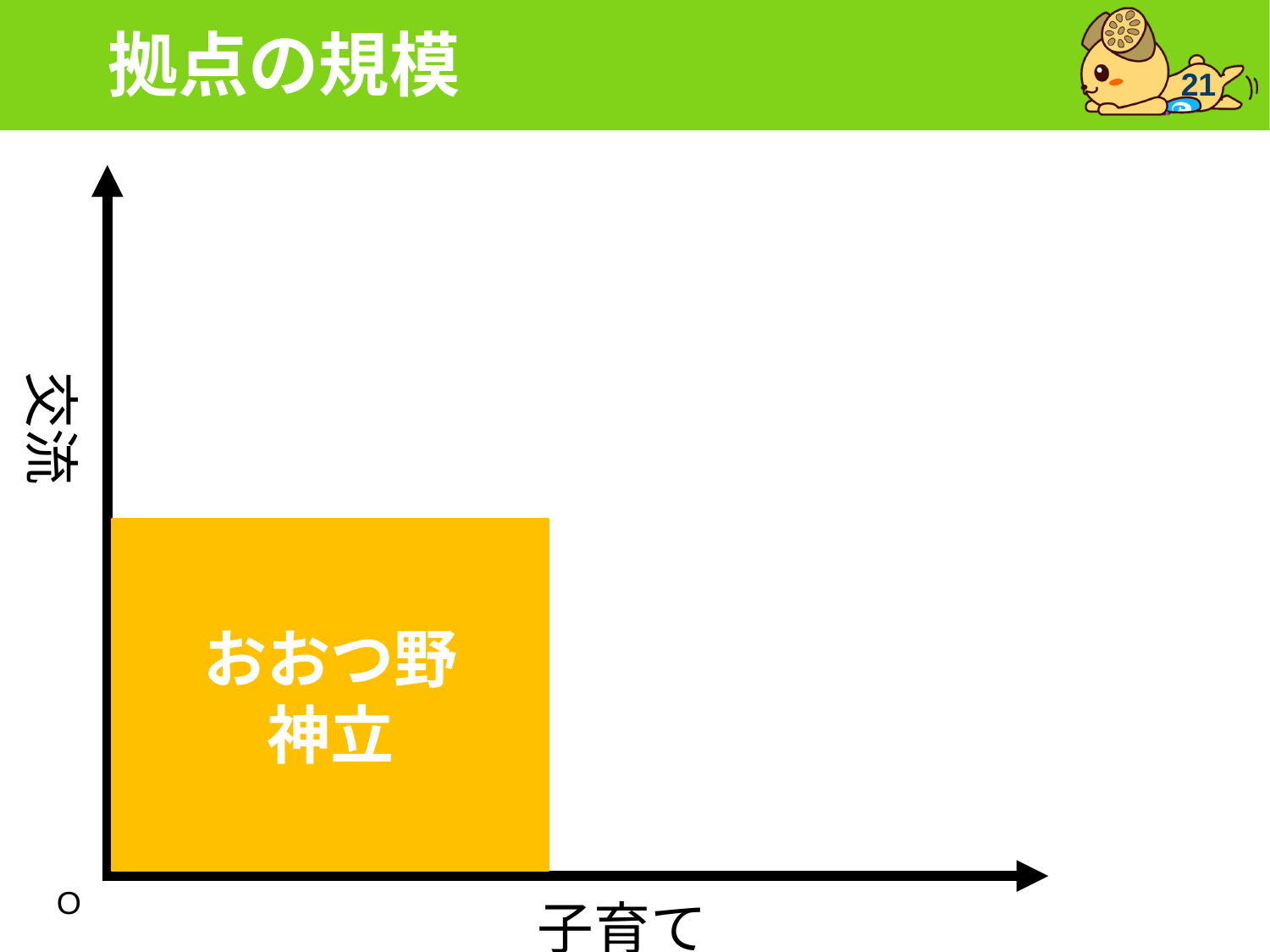

# 拠点の規模
21
交流
おおつ野
神立
O
子育て